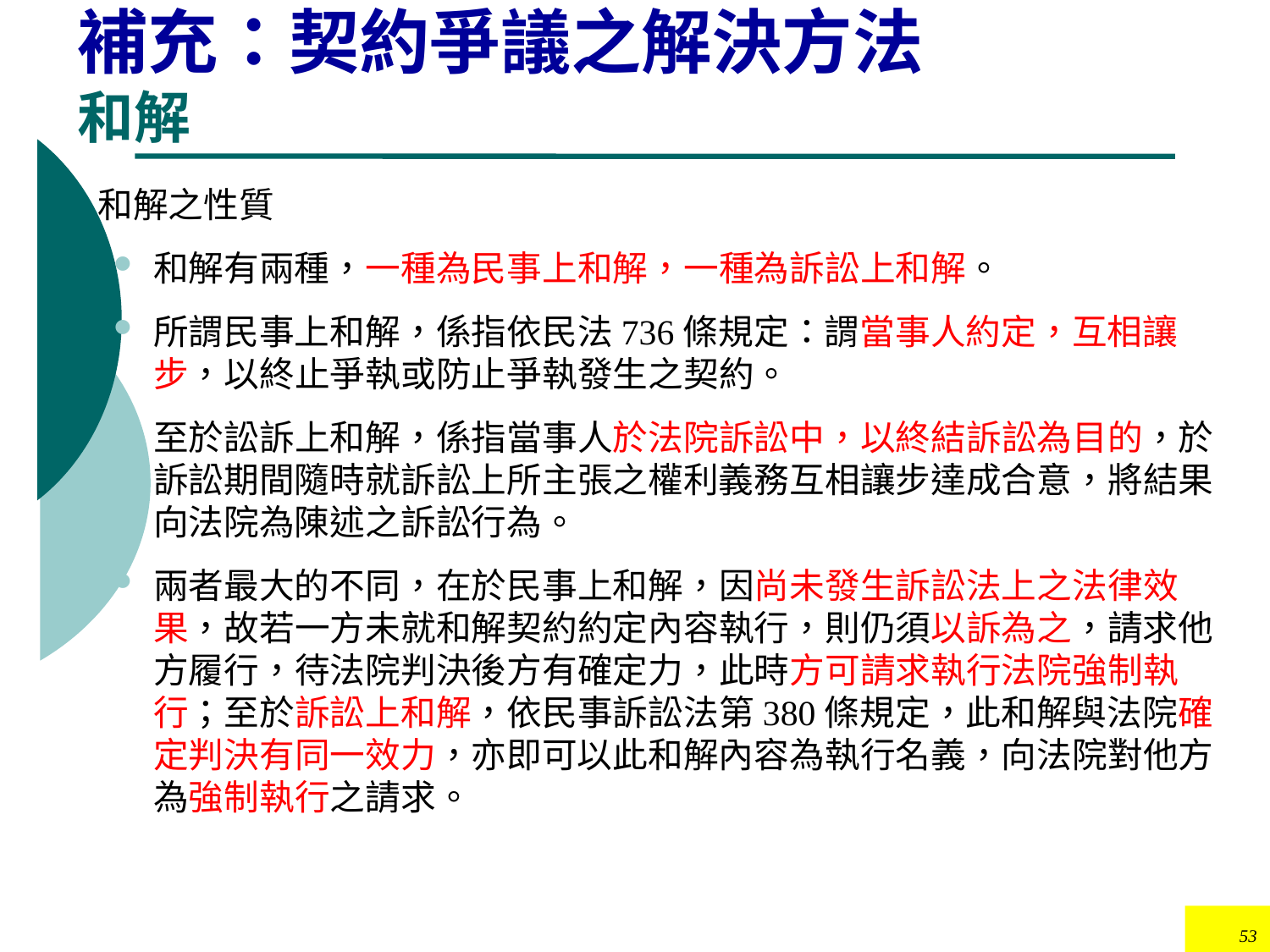

# 補充：契約爭議之解決方法 和解
和解之性質
和解有兩種，一種為民事上和解，一種為訴訟上和解。
所謂民事上和解，係指依民法736條規定：謂當事人約定，互相讓步，以終止爭執或防止爭執發生之契約。
至於訟訴上和解，係指當事人於法院訴訟中，以終結訴訟為目的，於訴訟期間隨時就訴訟上所主張之權利義務互相讓步達成合意，將結果向法院為陳述之訴訟行為。
兩者最大的不同，在於民事上和解，因尚未發生訴訟法上之法律效果，故若一方未就和解契約約定內容執行，則仍須以訴為之，請求他方履行，待法院判決後方有確定力，此時方可請求執行法院強制執行；至於訴訟上和解，依民事訴訟法第380條規定，此和解與法院確定判決有同一效力，亦即可以此和解內容為執行名義，向法院對他方為強制執行之請求。
53